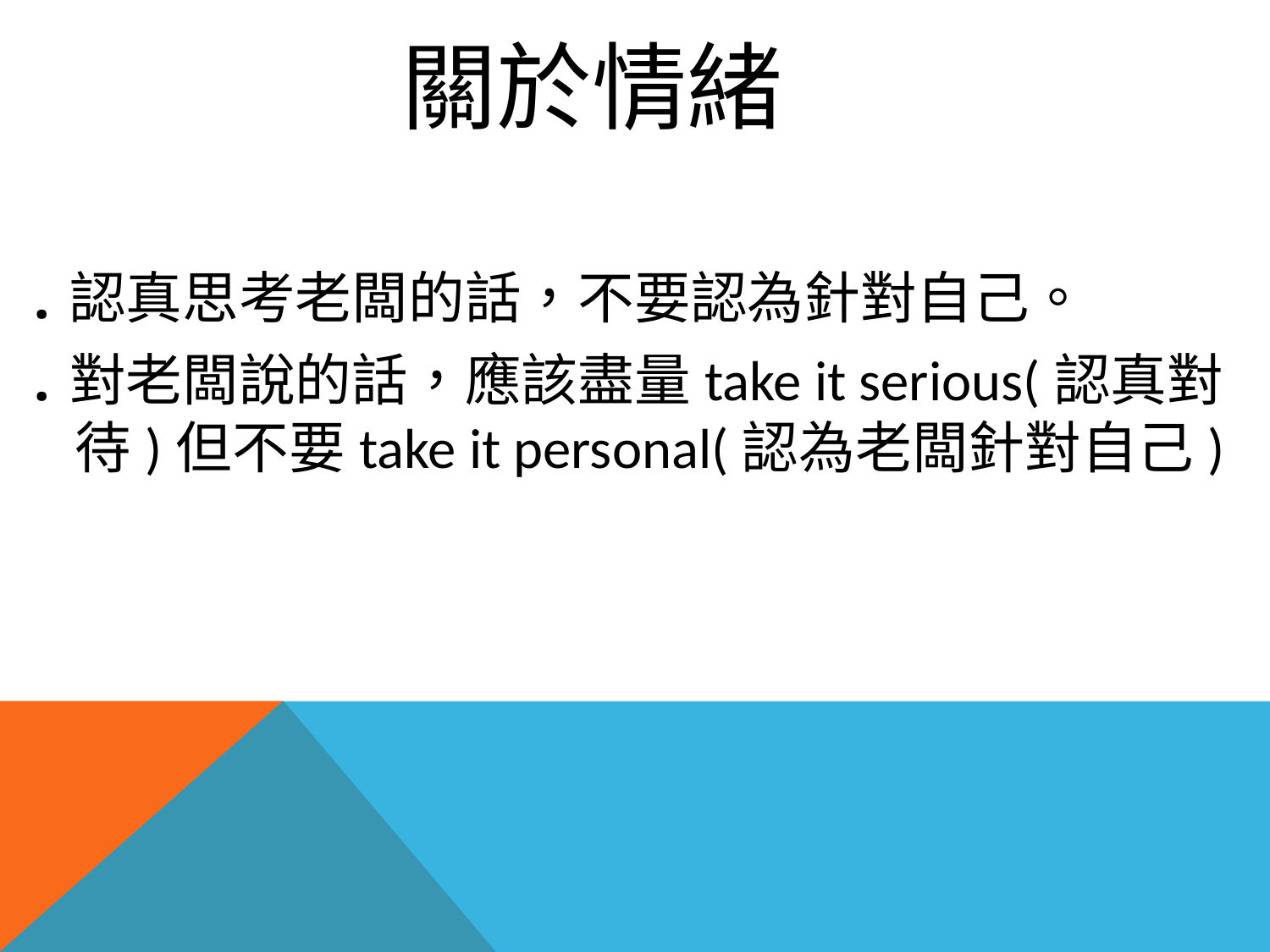

# 關於情緒
․認真思考老闆的話，不要認為針對自己。
․對老闆說的話，應該盡量take it serious(認真對待)但不要take it personal(認為老闆針對自己)